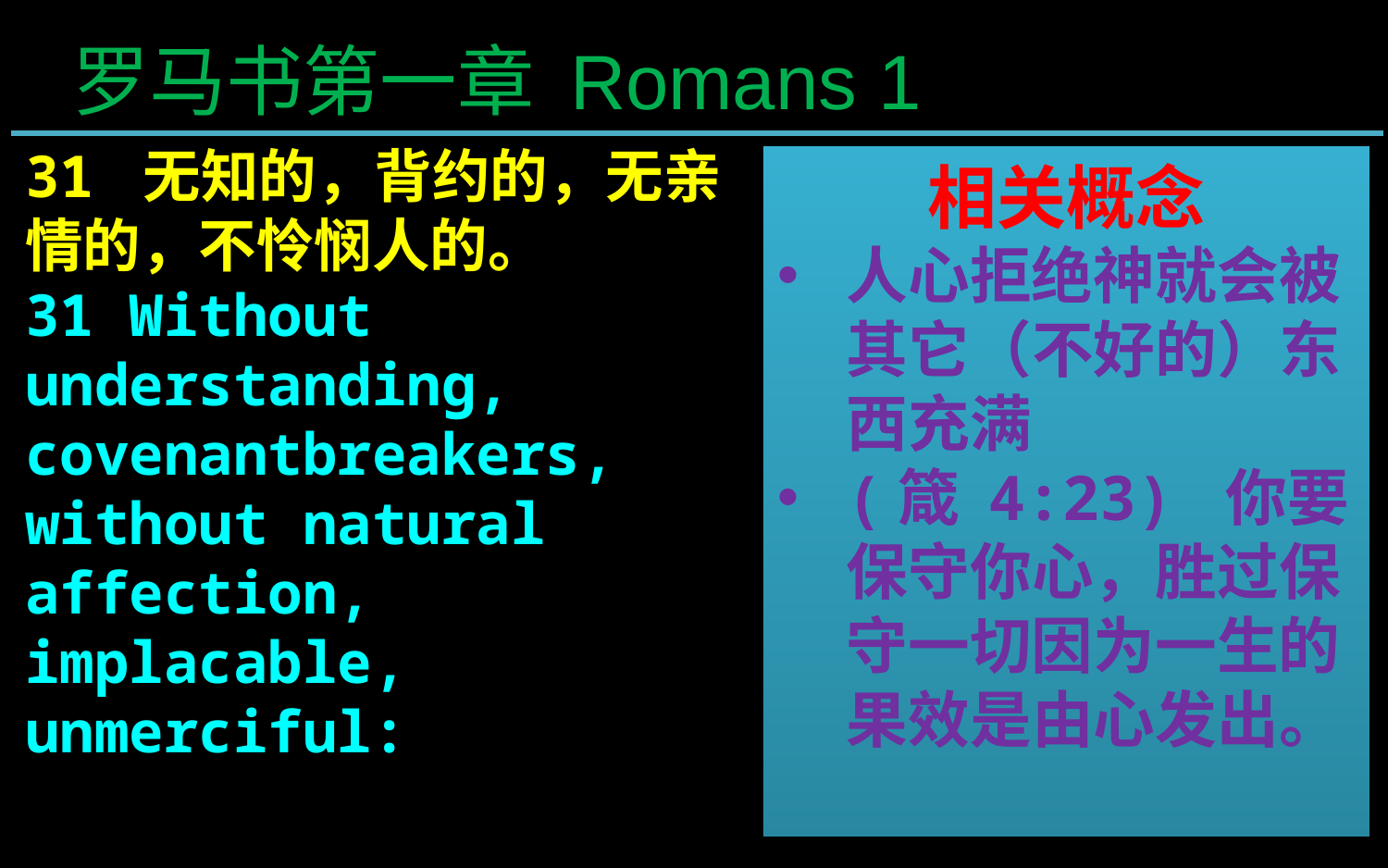

罗马书第一章 Romans 1
31 无知的，背约的，无亲情的，不怜悯人的。
31 Without understanding, covenantbreakers, without natural affection, implacable, unmerciful:
相关概念
人心拒绝神就会被其它（不好的）东西充满
(箴 4:23) 你要保守你心，胜过保守一切因为一生的果效是由心发出。